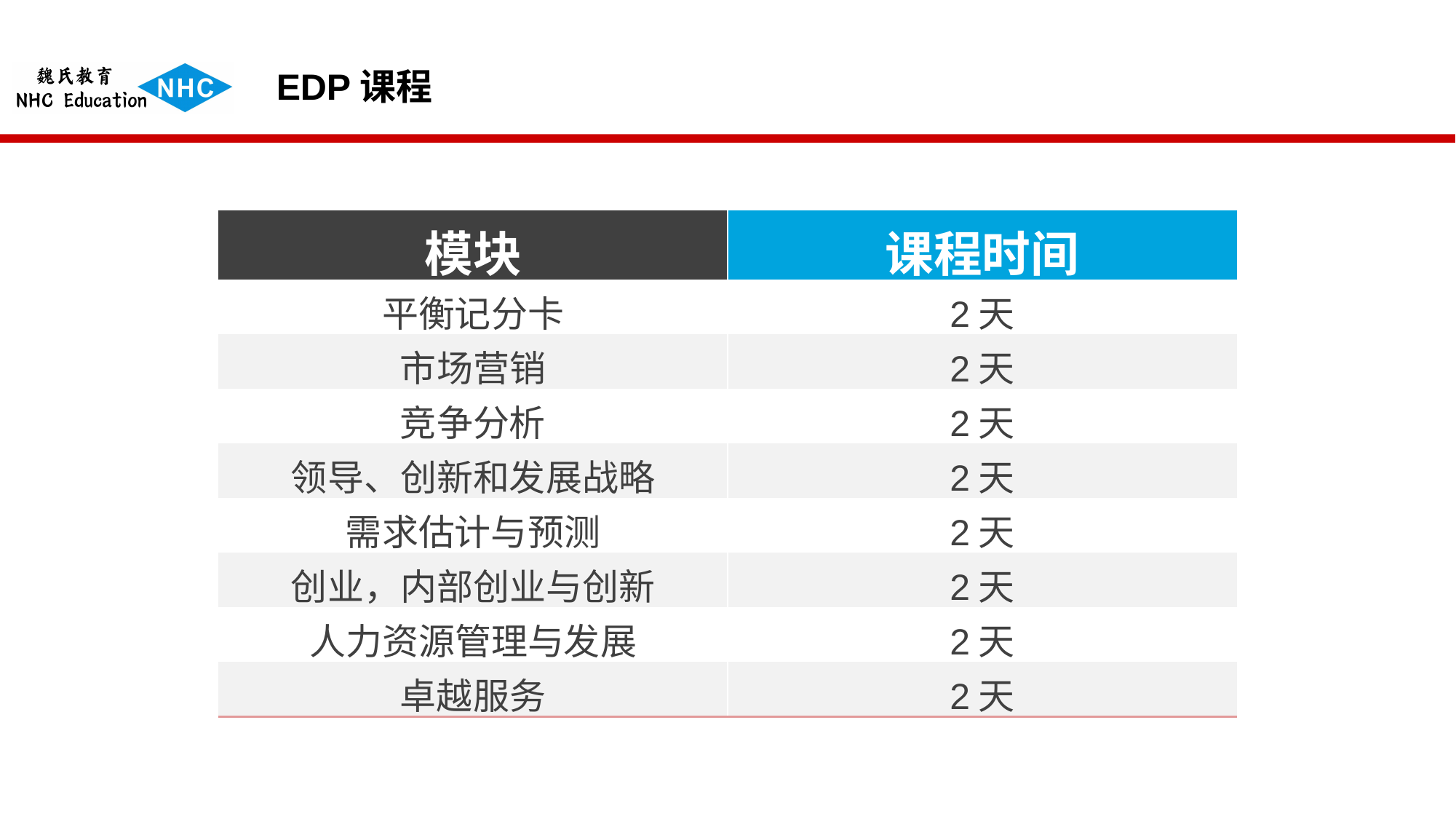

EDP课程
| 模块 | 课程时间 |
| --- | --- |
| 平衡记分卡 | 2天 |
| 市场营销 | 2天 |
| 竞争分析 | 2天 |
| 领导、创新和发展战略 | 2天 |
| 需求估计与预测 | 2天 |
| 创业，内部创业与创新 | 2天 |
| 人力资源管理与发展 | 2天 |
| 卓越服务 | 2天 |